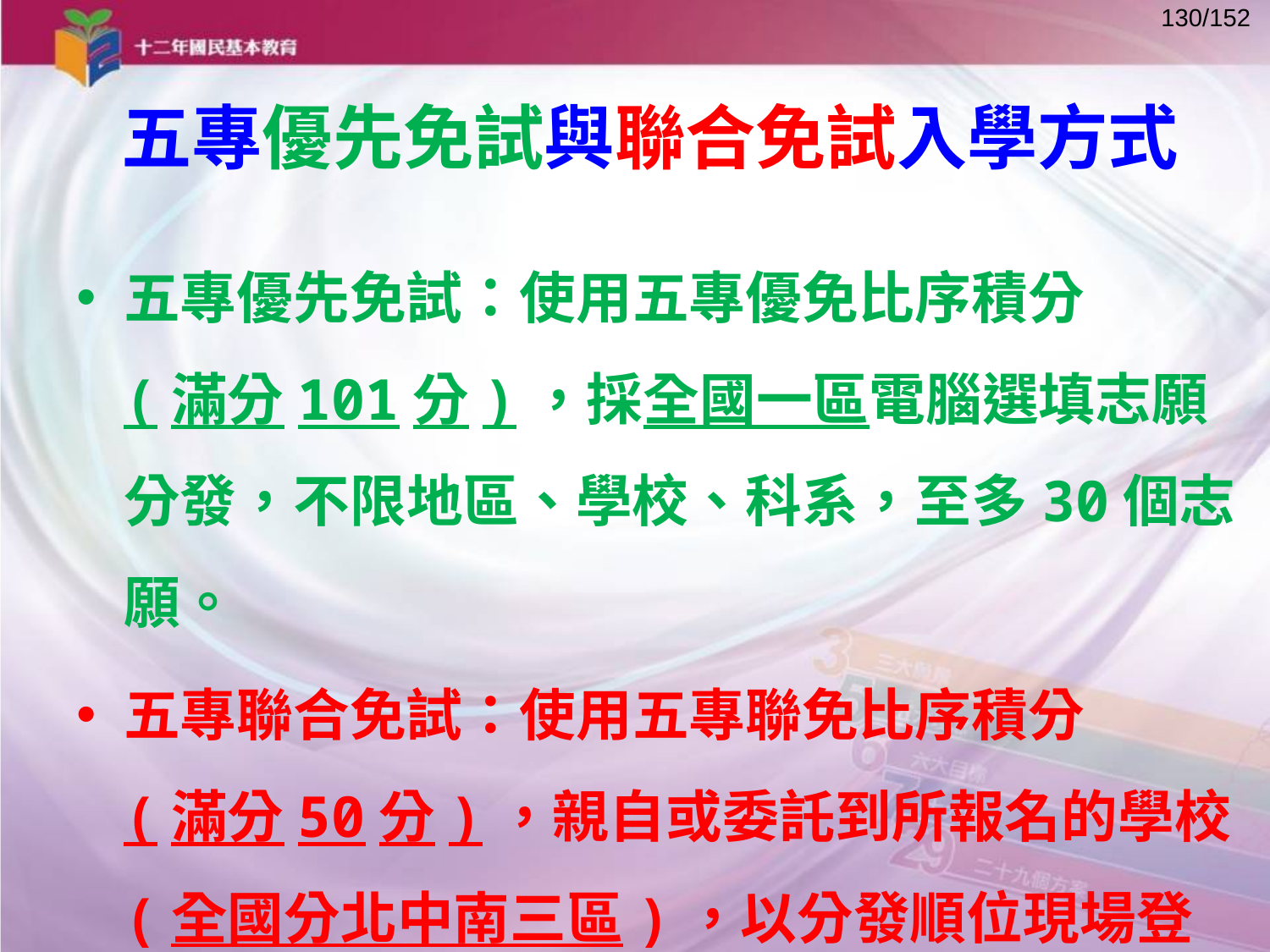

# 五專優先免試與聯合免試入學方式
五專優先免試：使用五專優免比序積分
(滿分101分)，採全國一區電腦選填志願分發，不限地區、學校、科系，至多30個志願。
五專聯合免試：使用五專聯免比序積分
(滿分50分)，親自或委託到所報名的學校
(全國分北中南三區)，以分發順位現場登記科系（貼榜）。